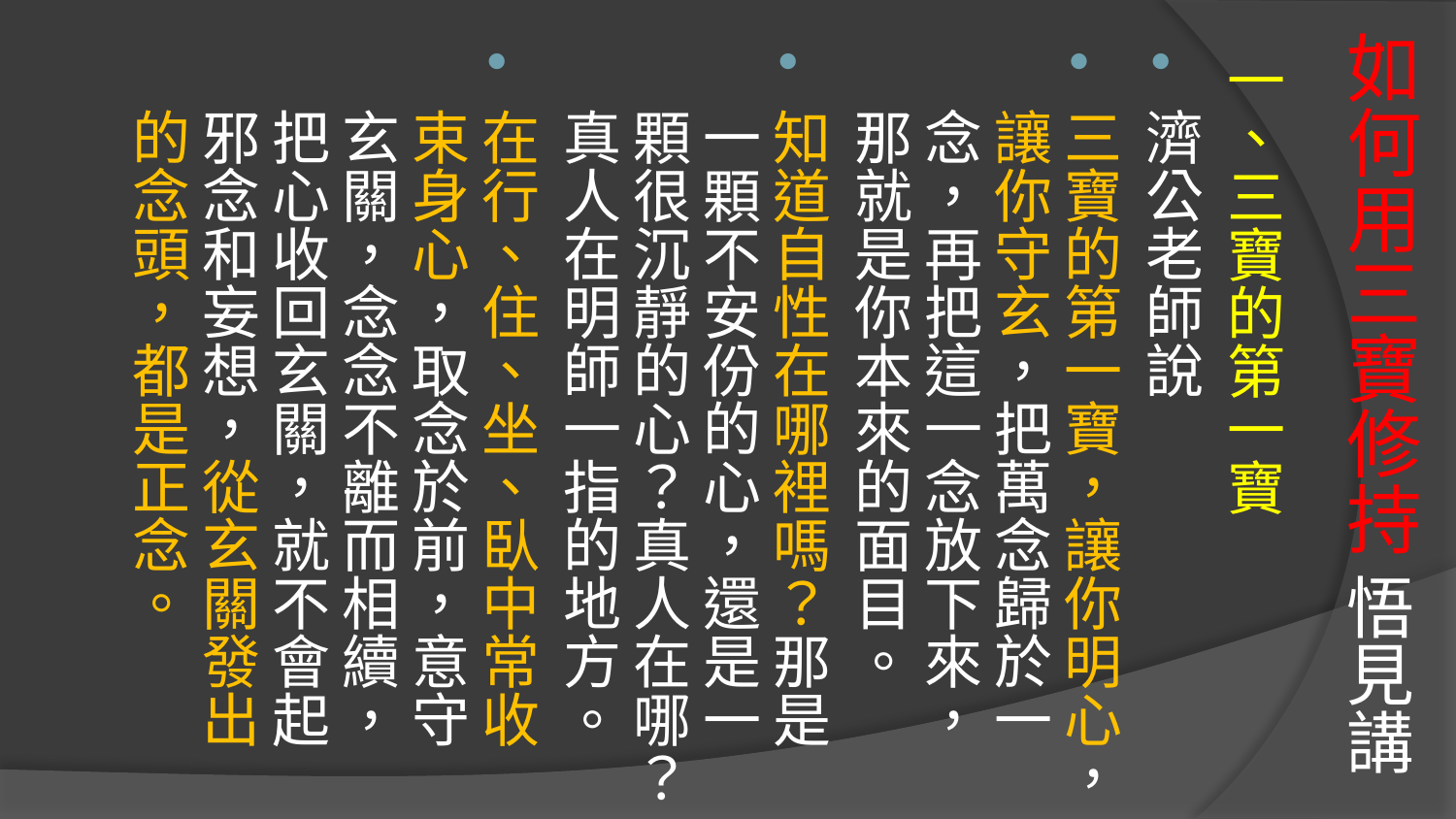

# 如何用三寶修持 悟見講
一、三寶的第一寶
濟公老師說
三寶的第一寶，讓你明心，讓你守玄，把萬念歸於一念，再把這一念放下來，那就是你本來的面目。
知道自性在哪裡嗎？那是一顆不安份的心，還是一顆很沉靜的心？真人在哪？真人在明師一指的地方。
在行、住、坐、臥中常收束身心，取念於前，意守玄關，念念不離而相續，把心收回玄關，就不會起邪念和妄想，從玄關發出的念頭，都是正念。